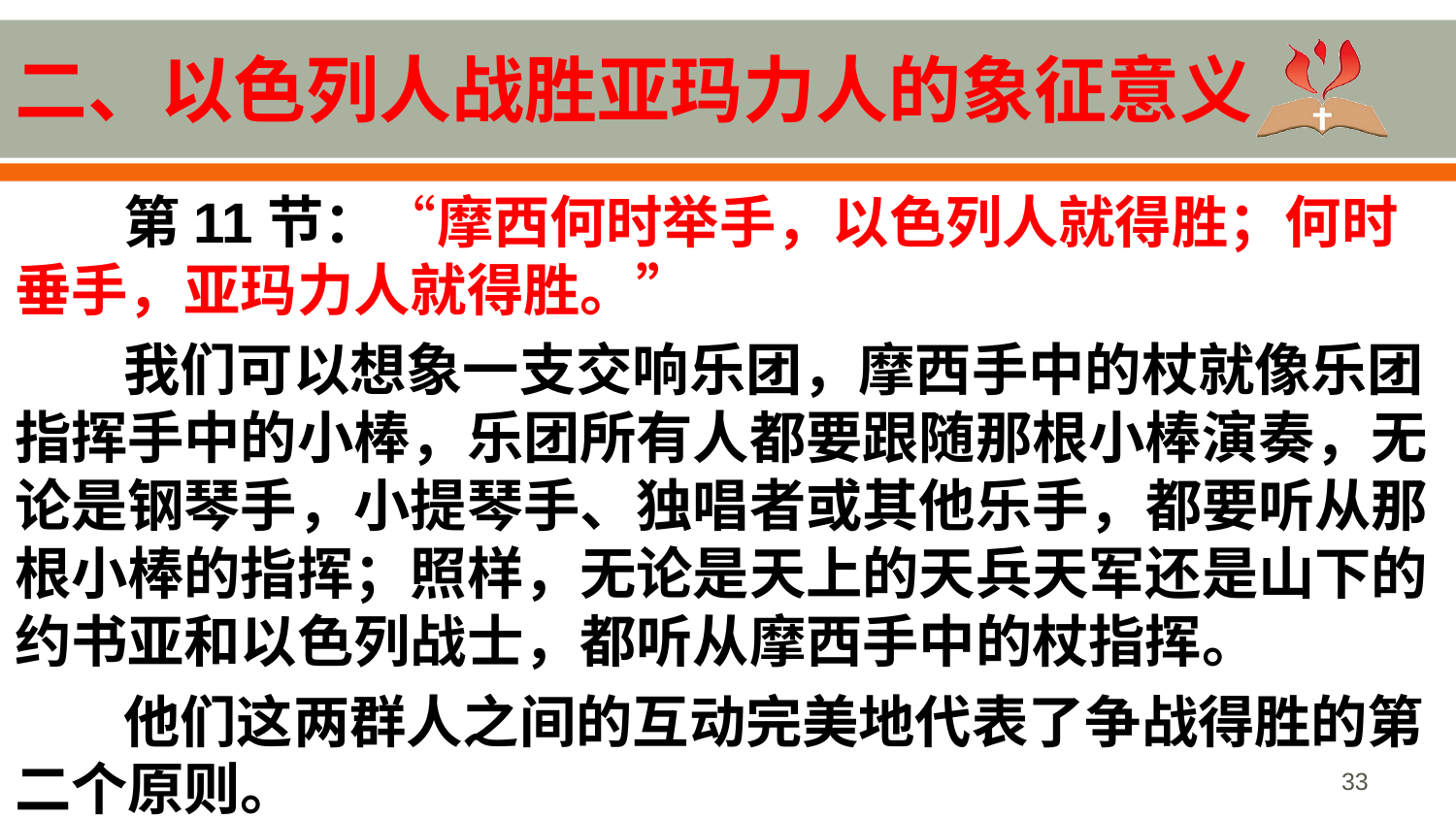

# 二、以色列人战胜亚玛力人的象征意义
第11节：“摩西何时举手，以色列人就得胜；何时垂手，亚玛力人就得胜。”
我们可以想象一支交响乐团，摩西手中的杖就像乐团指挥手中的小棒，乐团所有人都要跟随那根小棒演奏，无论是钢琴手，小提琴手、独唱者或其他乐手，都要听从那根小棒的指挥；照样，无论是天上的天兵天军还是山下的约书亚和以色列战士，都听从摩西手中的杖指挥。
他们这两群人之间的互动完美地代表了争战得胜的第二个原则。

33